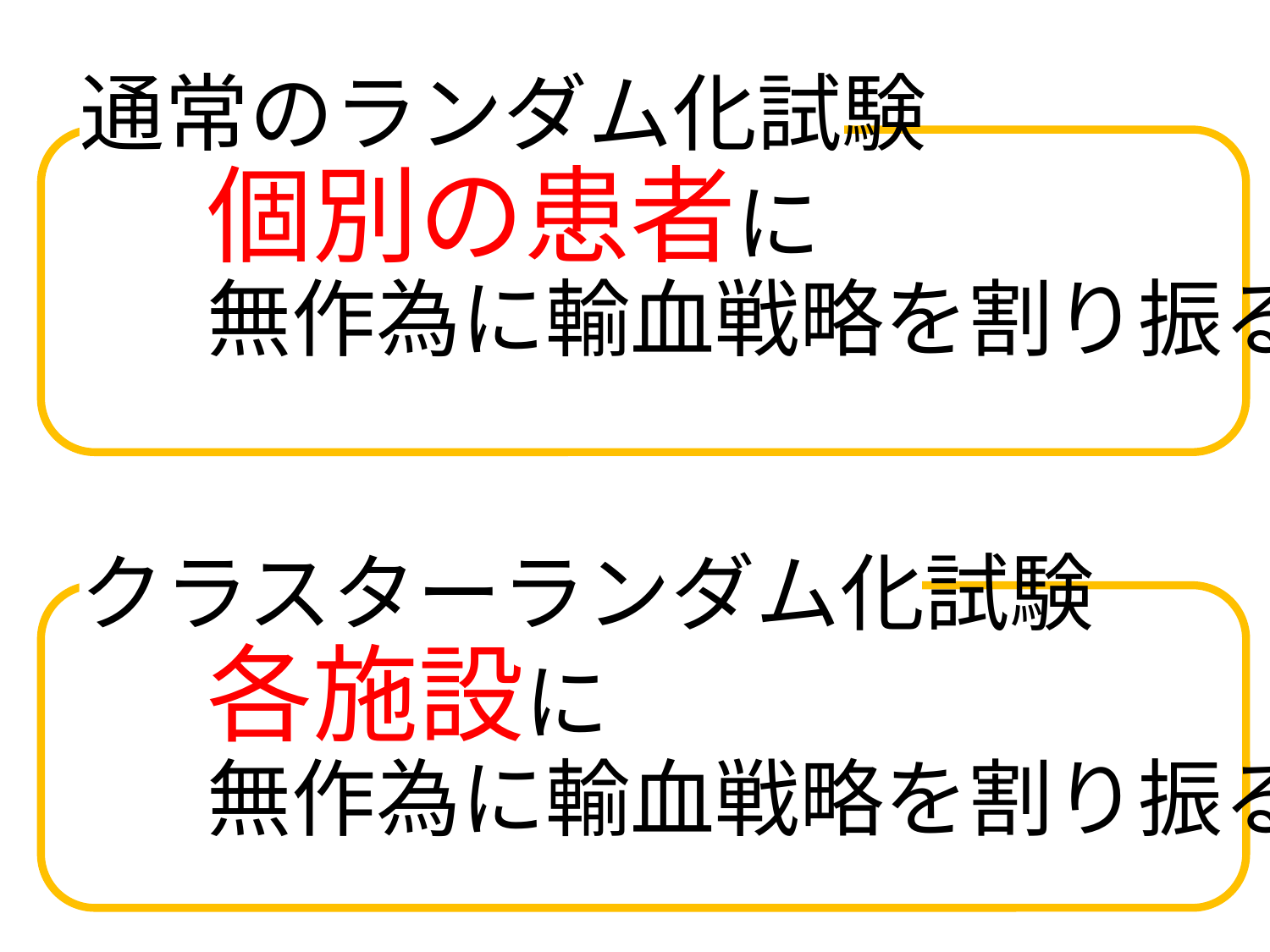

# 通常のランダム化試験 個別の患者に 無作為に輸血戦略を割り振る クラスターランダム化試験 各施設に 無作為に輸血戦略を割り振る